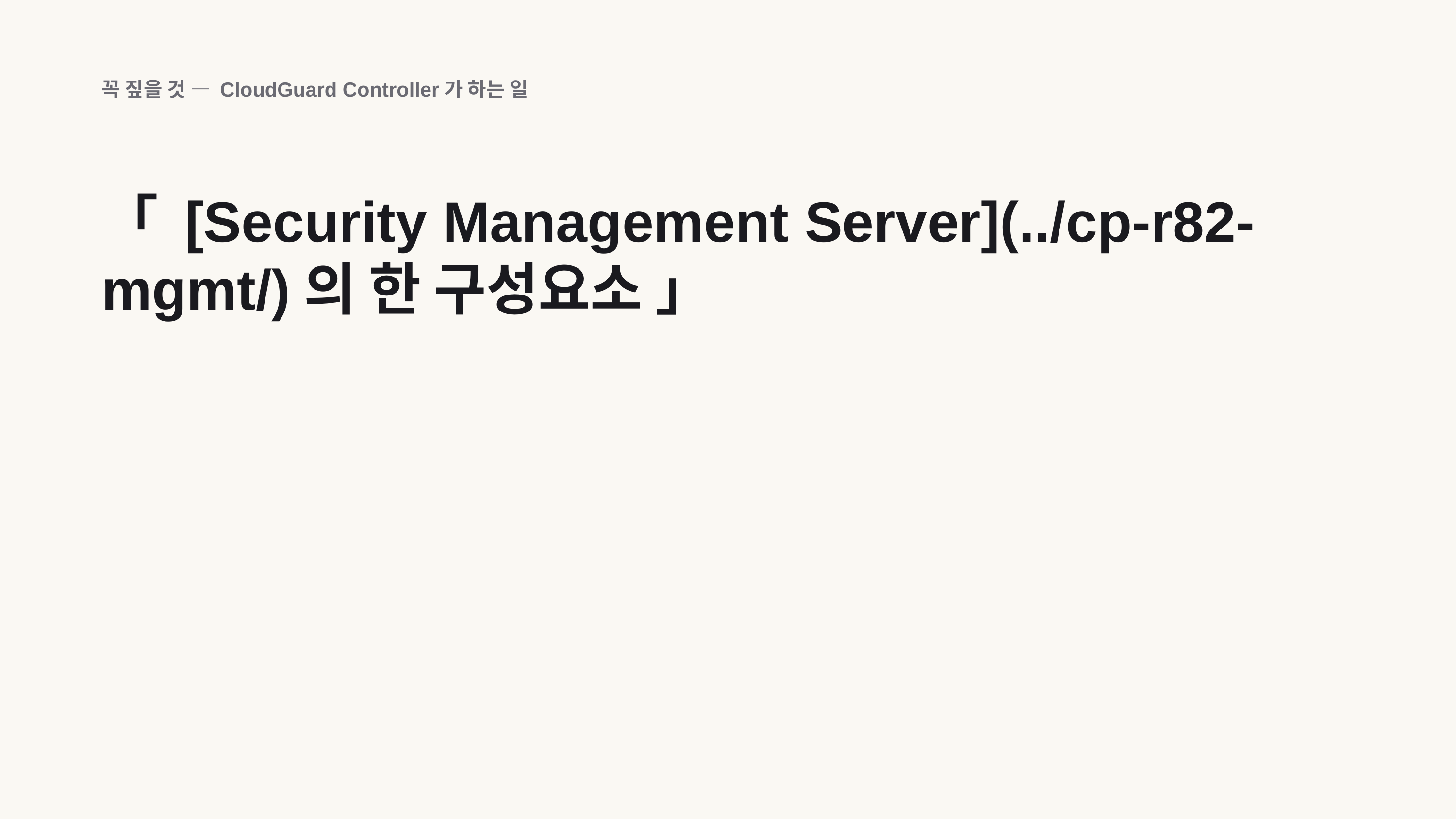

꼭 짚을 것 — CloudGuard Controller가 하는 일
「 [Security Management Server](../cp-r82-mgmt/)의 한 구성요소 」